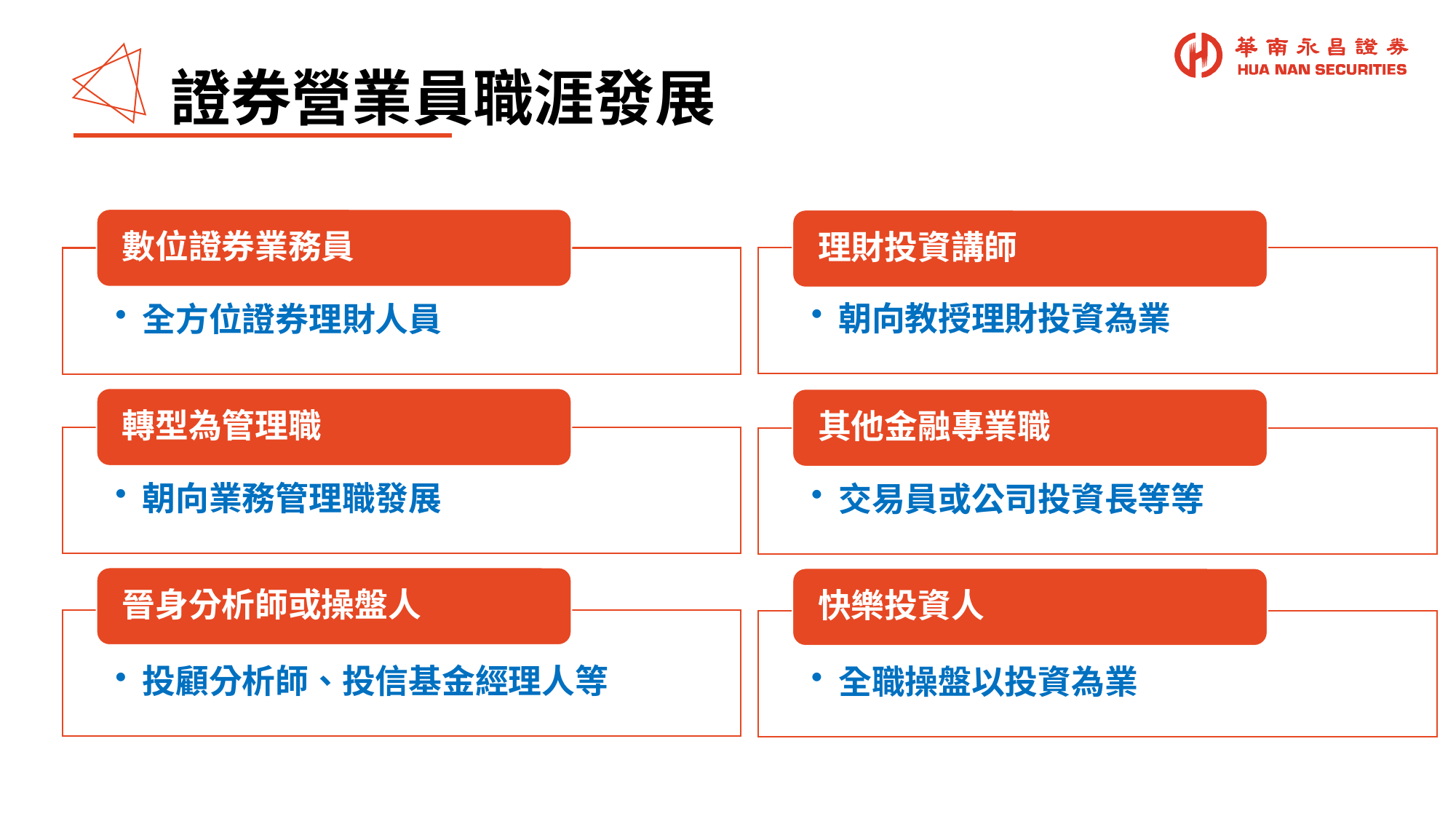

證券營業員職涯發展
全方位證券理財人員
數位證券業務員
朝向業務管理職發展
轉型為管理職
投顧分析師、投信基金經理人等
晉身分析師或操盤人
朝向教授理財投資為業
理財投資講師
交易員或公司投資長等等
其他金融專業職
全職操盤以投資為業
快樂投資人